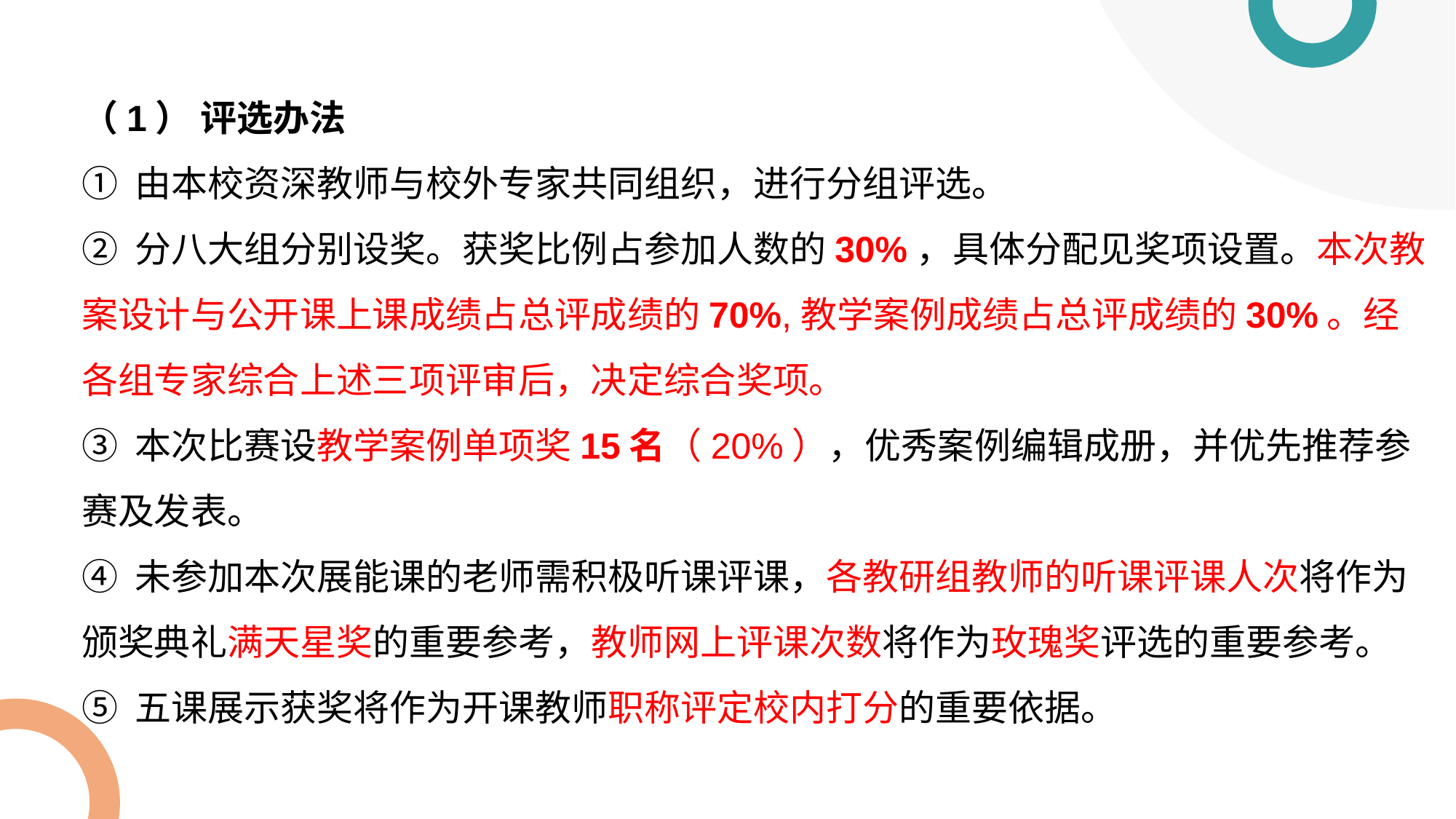

（1） 评选办法
① 由本校资深教师与校外专家共同组织，进行分组评选。
② 分八大组分别设奖。获奖比例占参加人数的30%，具体分配见奖项设置。本次教案设计与公开课上课成绩占总评成绩的70%,教学案例成绩占总评成绩的30%。经各组专家综合上述三项评审后，决定综合奖项。
③ 本次比赛设教学案例单项奖15名（20%），优秀案例编辑成册，并优先推荐参赛及发表。
④ 未参加本次展能课的老师需积极听课评课，各教研组教师的听课评课人次将作为颁奖典礼满天星奖的重要参考，教师网上评课次数将作为玫瑰奖评选的重要参考。
⑤ 五课展示获奖将作为开课教师职称评定校内打分的重要依据。